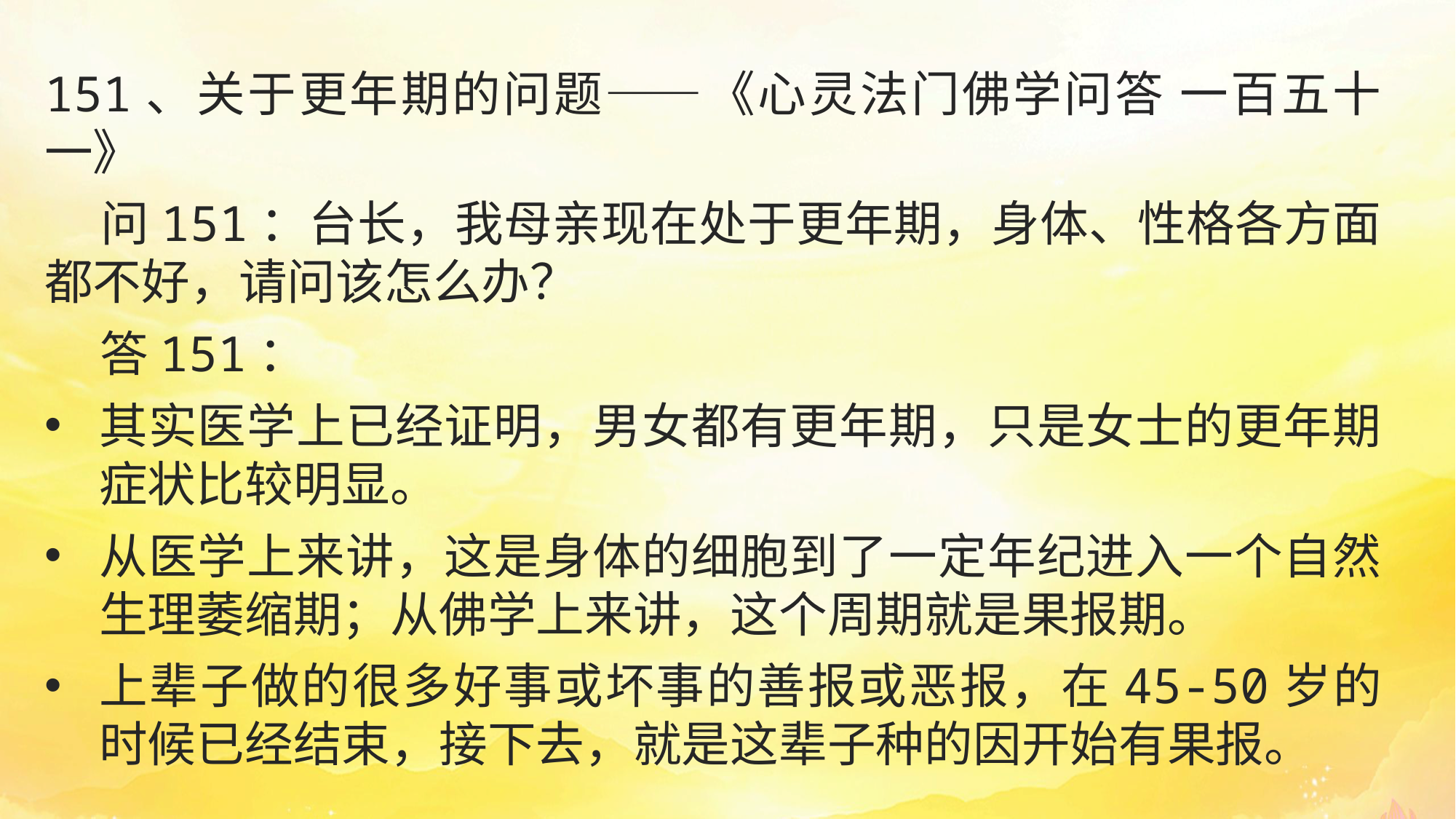

151、关于更年期的问题——《心灵法门佛学问答 一百五十一》
    问151：台长，我母亲现在处于更年期，身体、性格各方面都不好，请问该怎么办？
    答151：
其实医学上已经证明，男女都有更年期，只是女士的更年期症状比较明显。
从医学上来讲，这是身体的细胞到了一定年纪进入一个自然生理萎缩期；从佛学上来讲，这个周期就是果报期。
上辈子做的很多好事或坏事的善报或恶报，在45-50岁的时候已经结束，接下去，就是这辈子种的因开始有果报。